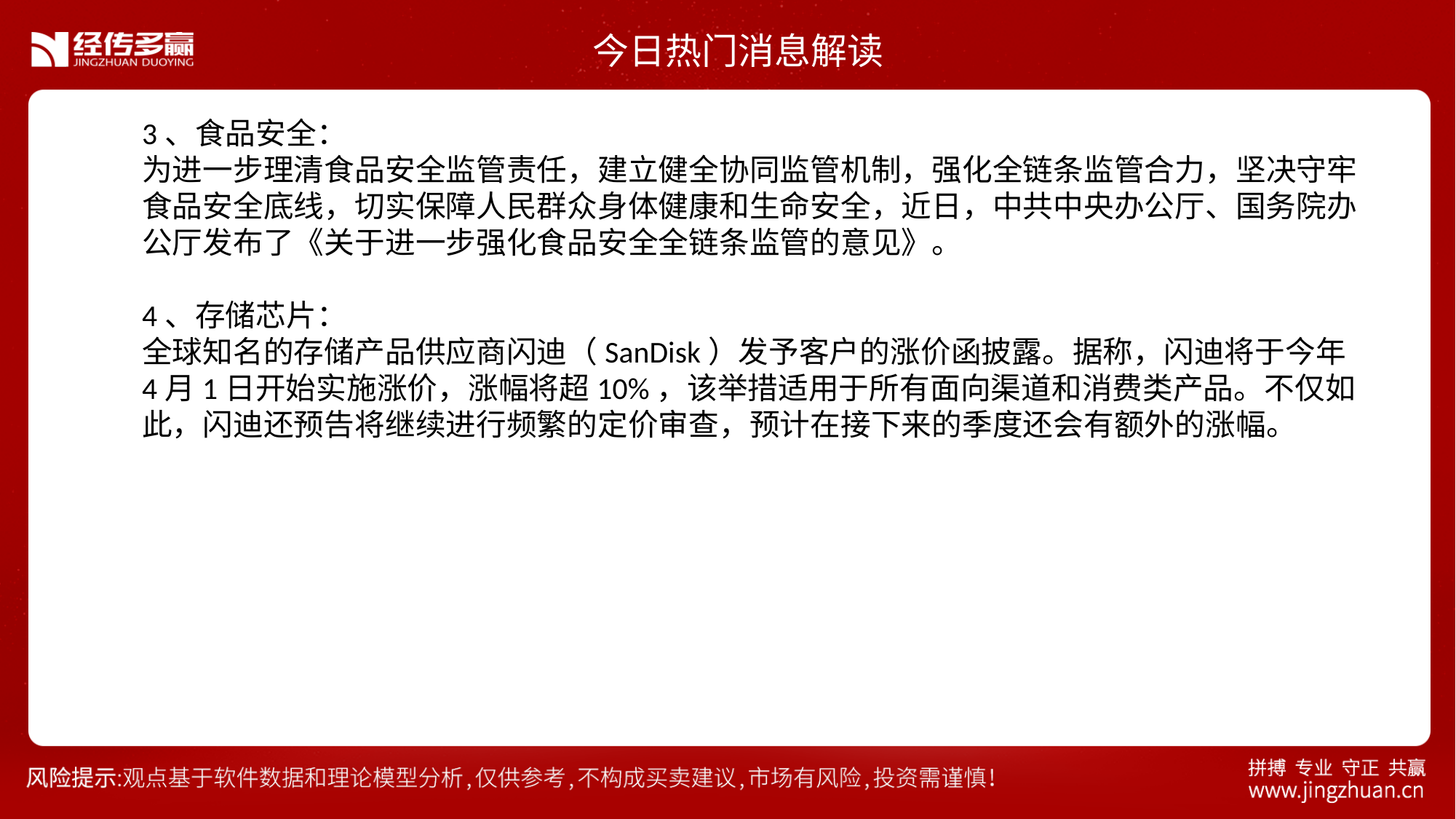

今日热门消息解读
3、食品安全：
为进一步理清食品安全监管责任，建立健全协同监管机制，强化全链条监管合力，坚决守牢食品安全底线，切实保障人民群众身体健康和生命安全，近日，中共中央办公厅、国务院办公厅发布了《关于进一步强化食品安全全链条监管的意见》。

4、存储芯片：
全球知名的存储产品供应商闪迪（SanDisk）发予客户的涨价函披露。据称，闪迪将于今年4月1日开始实施涨价，涨幅将超10%，该举措适用于所有面向渠道和消费类产品。不仅如此，闪迪还预告将继续进行频繁的定价审查，预计在接下来的季度还会有额外的涨幅。